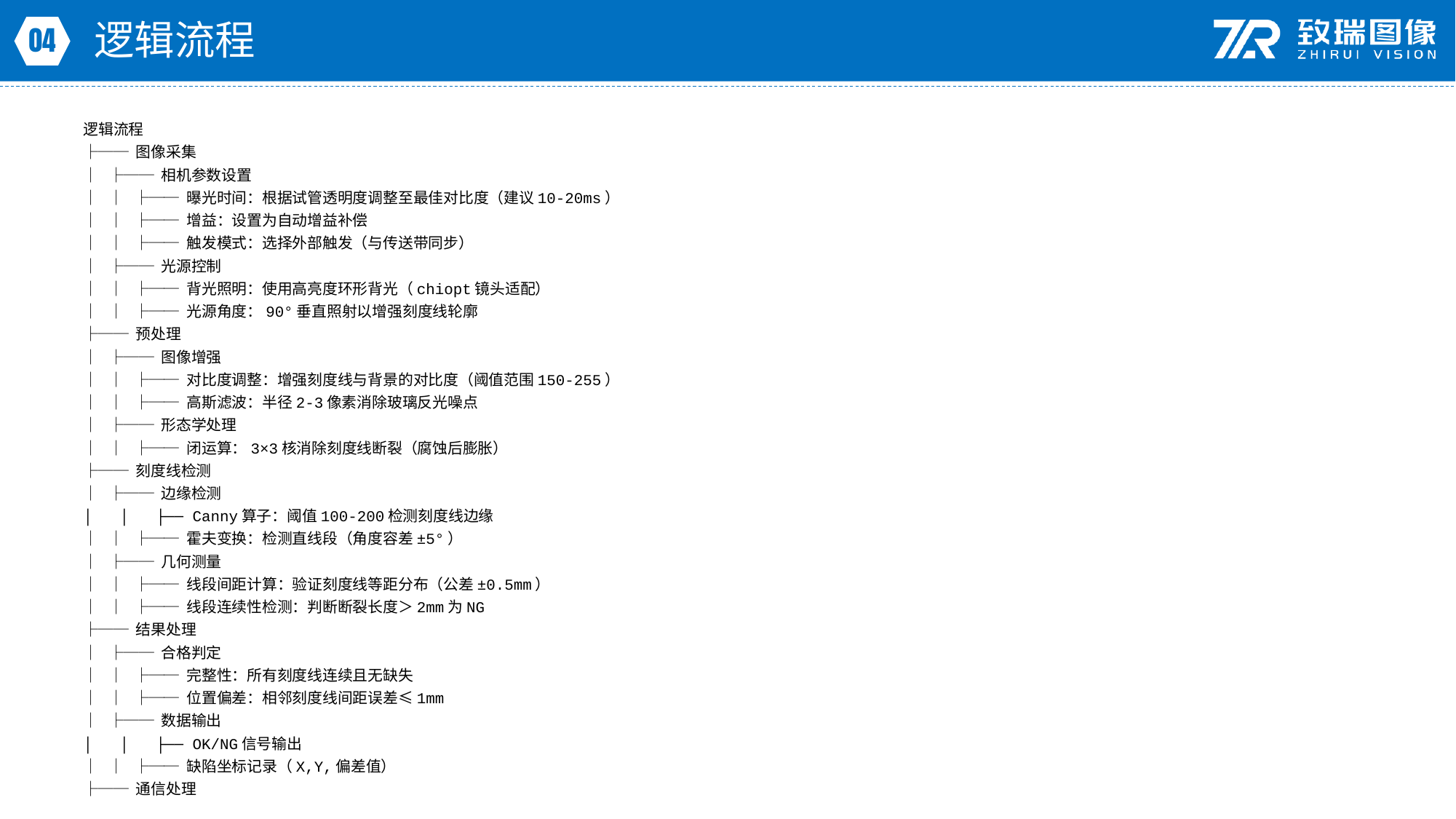

逻辑流程
04

逻辑流程
├── 图像采集
│   ├── 相机参数设置
│   │   ├── 曝光时间：根据试管透明度调整至最佳对比度（建议10-20ms）
│   │   ├── 增益：设置为自动增益补偿
│   │   ├── 触发模式：选择外部触发（与传送带同步）
│   ├── 光源控制
│   │   ├── 背光照明：使用高亮度环形背光（chiopt镜头适配）
│   │   ├── 光源角度：90°垂直照射以增强刻度线轮廓
├── 预处理
│   ├── 图像增强
│   │   ├── 对比度调整：增强刻度线与背景的对比度（阈值范围150-255）
│   │   ├── 高斯滤波：半径2-3像素消除玻璃反光噪点
│   ├── 形态学处理
│   │   ├── 闭运算：3×3核消除刻度线断裂（腐蚀后膨胀）
├── 刻度线检测
│   ├── 边缘检测
│   │   ├── Canny算子：阈值100-200检测刻度线边缘
│   │   ├── 霍夫变换：检测直线段（角度容差±5°）
│   ├── 几何测量
│   │   ├── 线段间距计算：验证刻度线等距分布（公差±0.5mm）
│   │   ├── 线段连续性检测：判断断裂长度＞2mm为NG
├── 结果处理
│   ├── 合格判定
│   │   ├── 完整性：所有刻度线连续且无缺失
│   │   ├── 位置偏差：相邻刻度线间距误差≤1mm
│   ├── 数据输出
│   │   ├── OK/NG信号输出
│   │   ├── 缺陷坐标记录（X,Y,偏差值）
├── 通信处理